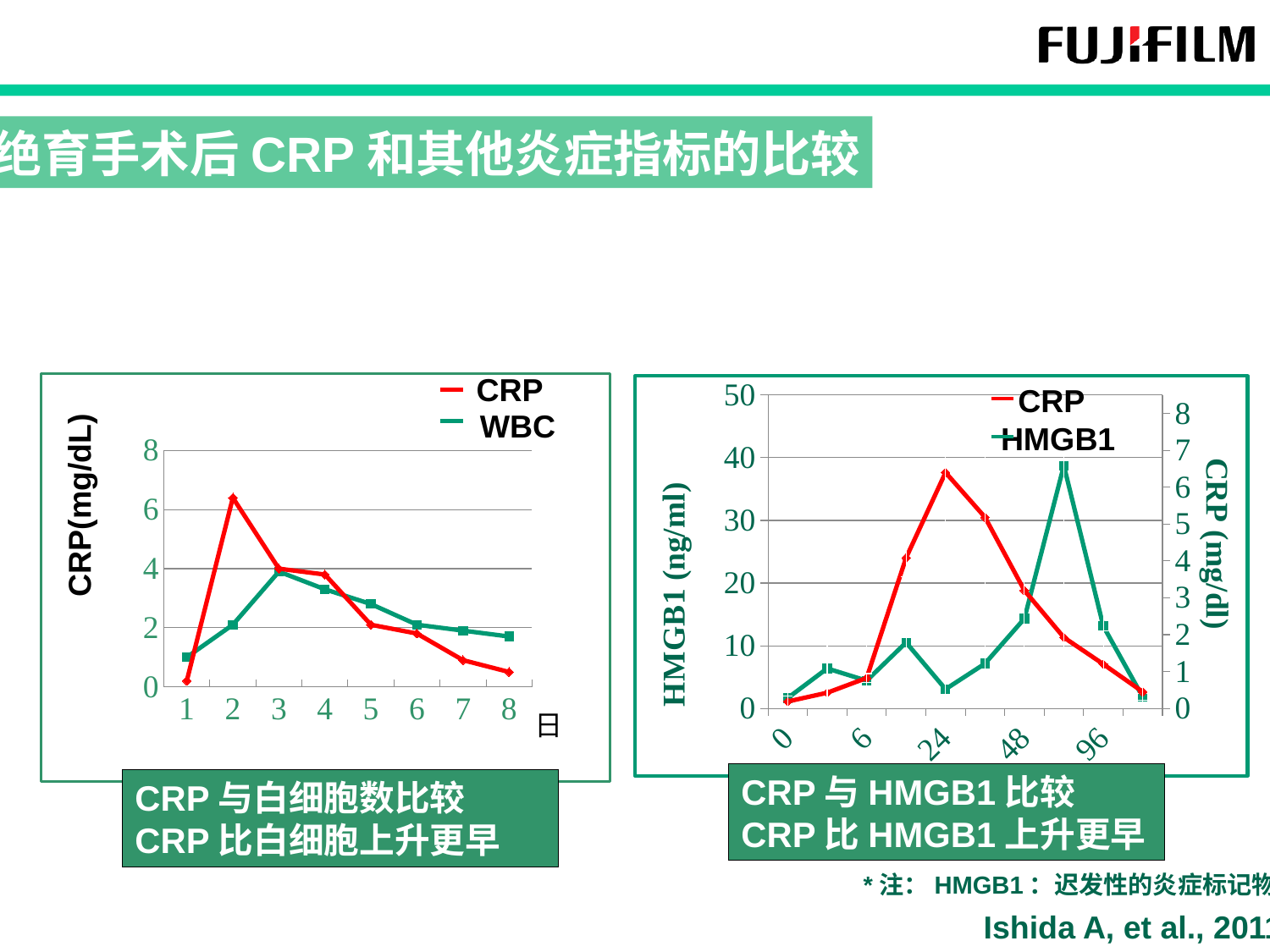

绝育手术后CRP和其他炎症指标的比较
CRP

WBC
CRP与白细胞数比较
CRP比白细胞上升更早
CRP(mg/dL)
日

### Chart

| Category |  |  |
|---|---|---|

### Chart

| Category | HMGB1 | CRP |
|---|---|---|
| 0 | 1.6594652499999998 | 0.1875000000000004 |
| 2 | 6.373452624999999 | 0.4250000000000003 |
| 6 | 4.4203235 | 0.825000000000001 |
| 12 | 10.5215079075 | 4.087499999999999 |
| 24 | 3.062243499999967 | 6.399999999999999 |
| 36 | 7.145524374999905 | 5.187499999999996 |
| 48 | 14.333403625000004 | 3.2 |
| 72 | 38.74344 | 1.9249999999999874 |
| 96 | 13.126361875 | 1.2 |
| 120 | 1.806267625 | 0.45 |
CRP
HMGB1

CRP与HMGB1比较
CRP比HMGB1上升更早
*注：HMGB1：迟发性的炎症标记物
Ishida A, et al., 2011